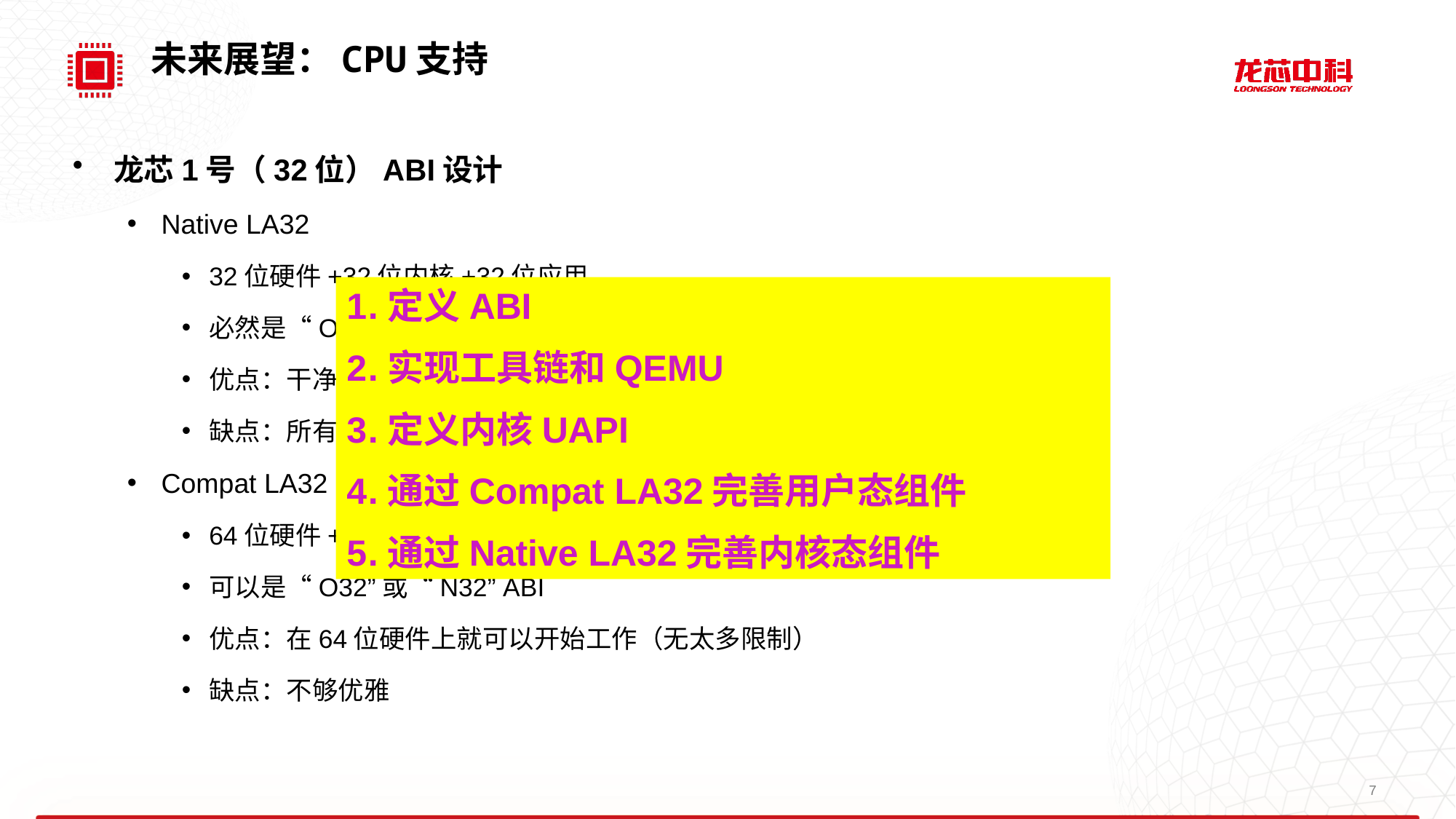

未来展望：CPU支持

龙芯1号（32位）ABI设计
Native LA32
32位硬件+32位内核+32位应用
必然是“O32” ABI
优点：干净、优雅
缺点：所有东西必须一步到位（硬件/QEMU/工具链）
Compat LA32
64位硬件+64位内核+32位应用
可以是“O32”或“N32” ABI
优点：在64位硬件上就可以开始工作（无太多限制）
缺点：不够优雅
定义ABI
实现工具链和QEMU
定义内核UAPI
通过Compat LA32完善用户态组件
通过Native LA32完善内核态组件
7